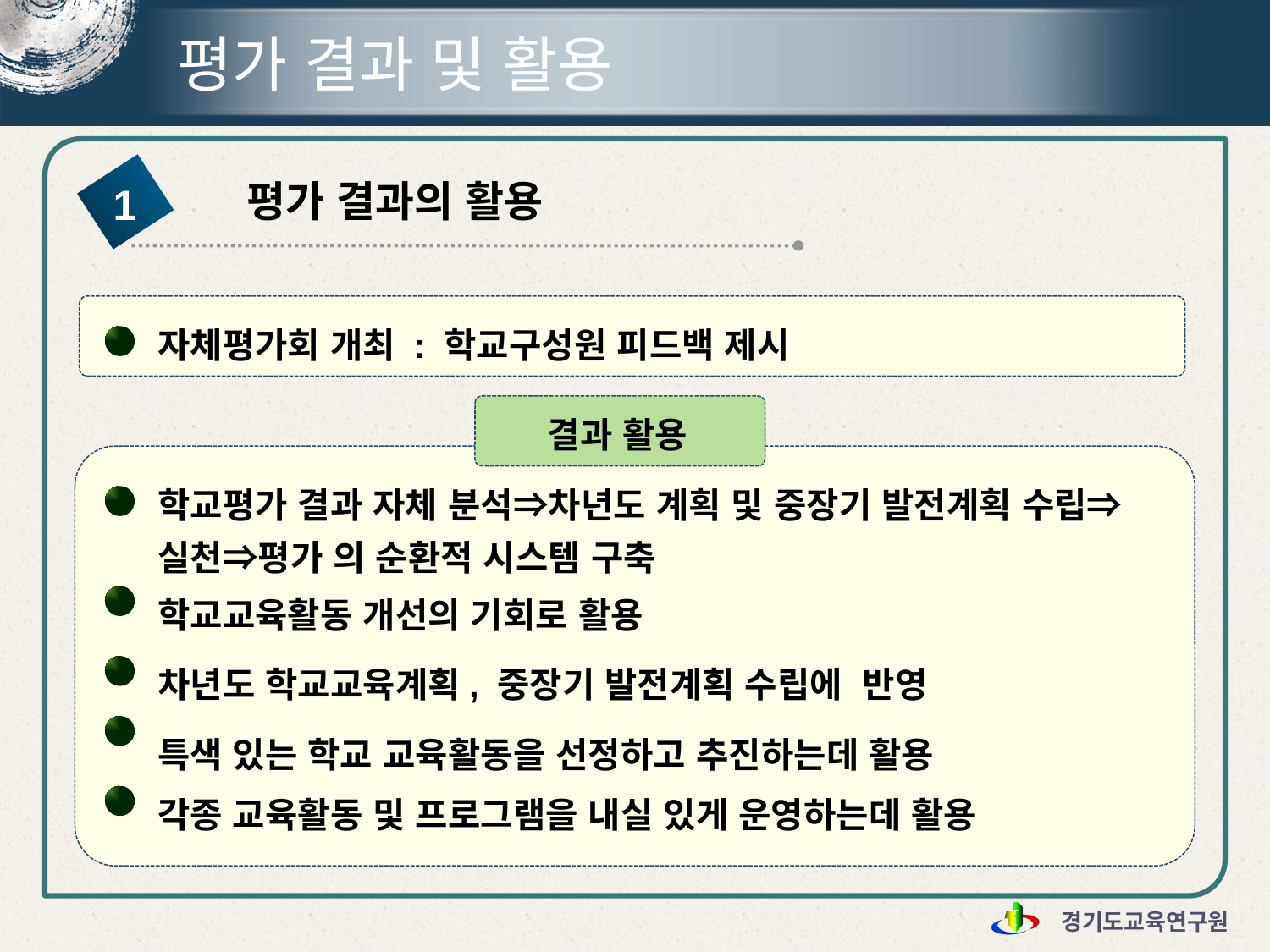

# 평가 결과 및 활용

평가 결과의 활용
1

자체평가회 개최 : 학교구성원 피드백 제시

결과 활용

학교평가 결과 자체 분석⇒차년도 계획 및 중장기 발전계획 수립⇒실천⇒평가 의 순환적 시스템 구축

학교교육활동 개선의 기회로 활용

차년도 학교교육계획, 중장기 발전계획 수립에  반영

특색 있는 학교 교육활동을 선정하고 추진하는데 활용
각종 교육활동 및 프로그램을 내실 있게 운영하는데 활용